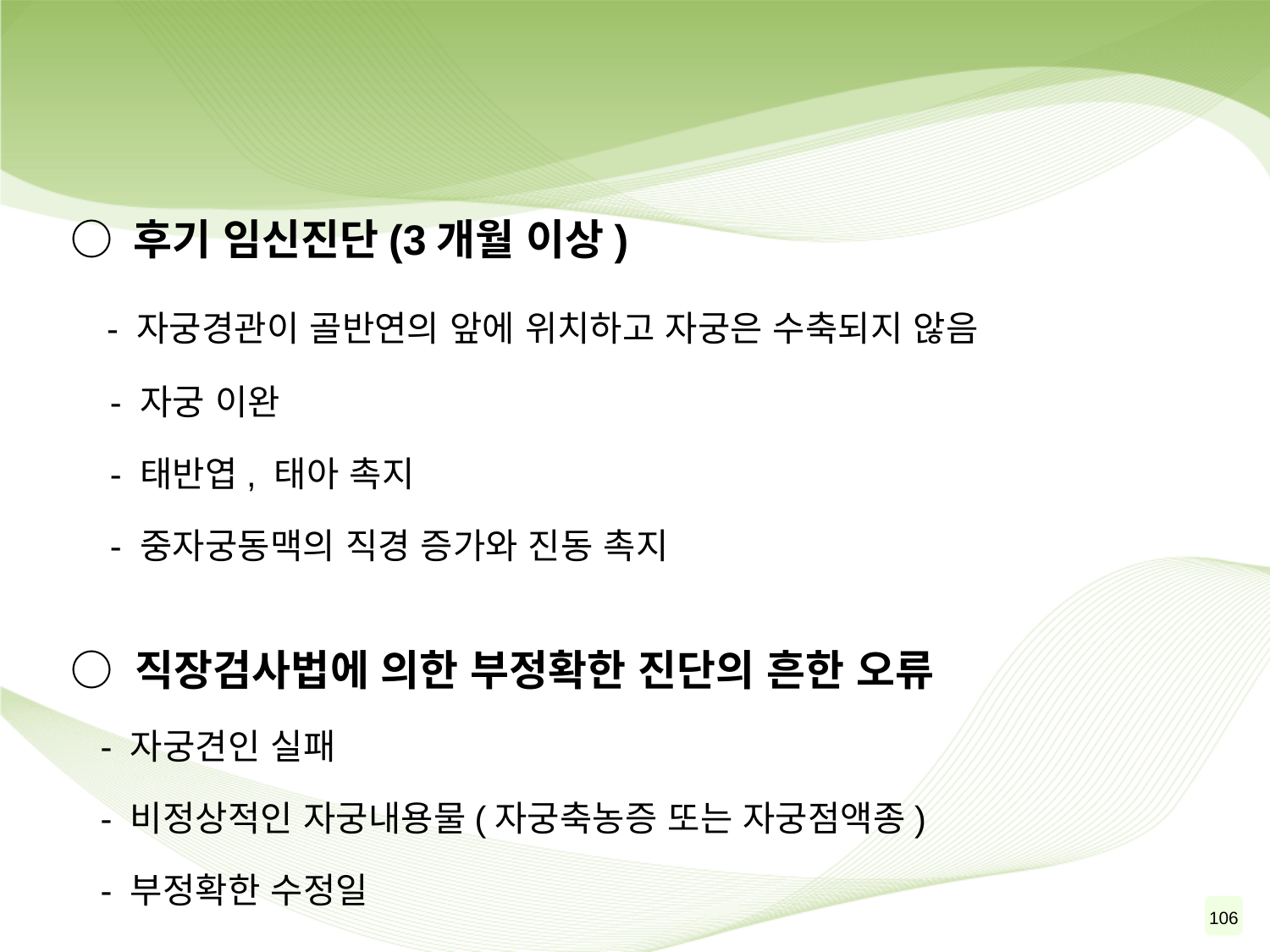

○ 후기 임신진단(3개월 이상)
   - 자궁경관이 골반연의 앞에 위치하고 자궁은 수축되지 않음
    - 자궁 이완
    - 태반엽, 태아 촉지
    - 중자궁동맥의 직경 증가와 진동 촉지

○ 직장검사법에 의한 부정확한 진단의 흔한 오류
   - 자궁견인 실패
   - 비정상적인 자궁내용물(자궁축농증 또는 자궁점액종)
   - 부정확한 수정일
106